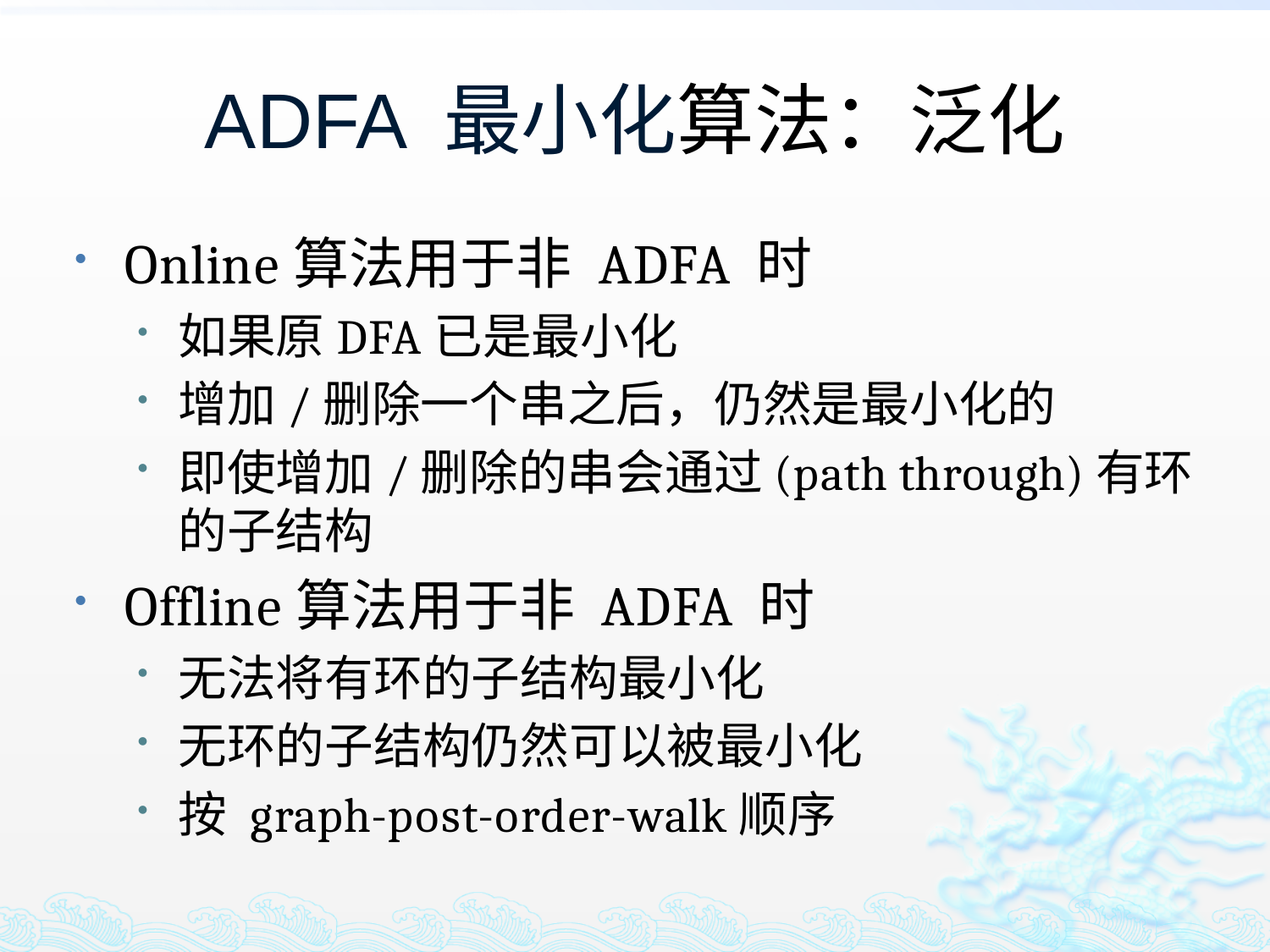

# ADFA 最小化算法：泛化
Online算法用于非 ADFA 时
如果原DFA已是最小化
增加/删除一个串之后，仍然是最小化的
即使增加/删除的串会通过(path through)有环的子结构
Offline算法用于非 ADFA 时
无法将有环的子结构最小化
无环的子结构仍然可以被最小化
按 graph-post-order-walk顺序